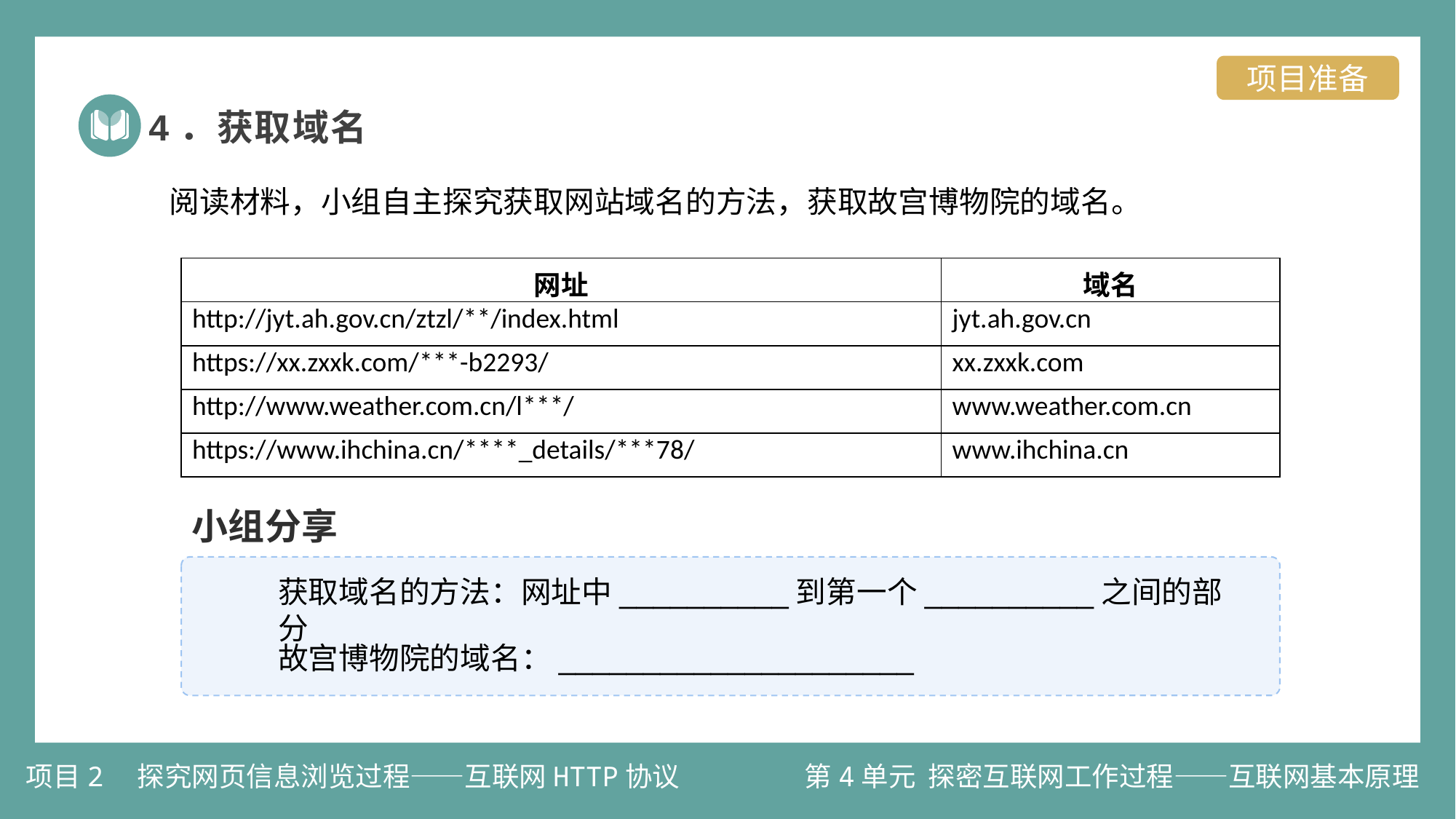

项目准备

  4．获取域名
阅读材料，小组自主探究获取网站域名的方法，获取故宫博物院的域名。
| 网址 | 域名 |
| --- | --- |
| http://jyt.ah.gov.cn/ztzl/\*\*/index.html | jyt.ah.gov.cn |
| https://xx.zxxk.com/\*\*\*-b2293/ | xx.zxxk.com |
| http://www.weather.com.cn/l\*\*\*/ | www.weather.com.cn |
| https://www.ihchina.cn/\*\*\*\*\_details/\*\*\*78/ | www.ihchina.cn |
小组分享

获取域名的方法：网址中__________到第一个__________之间的部分
故宫博物院的域名：_____________________